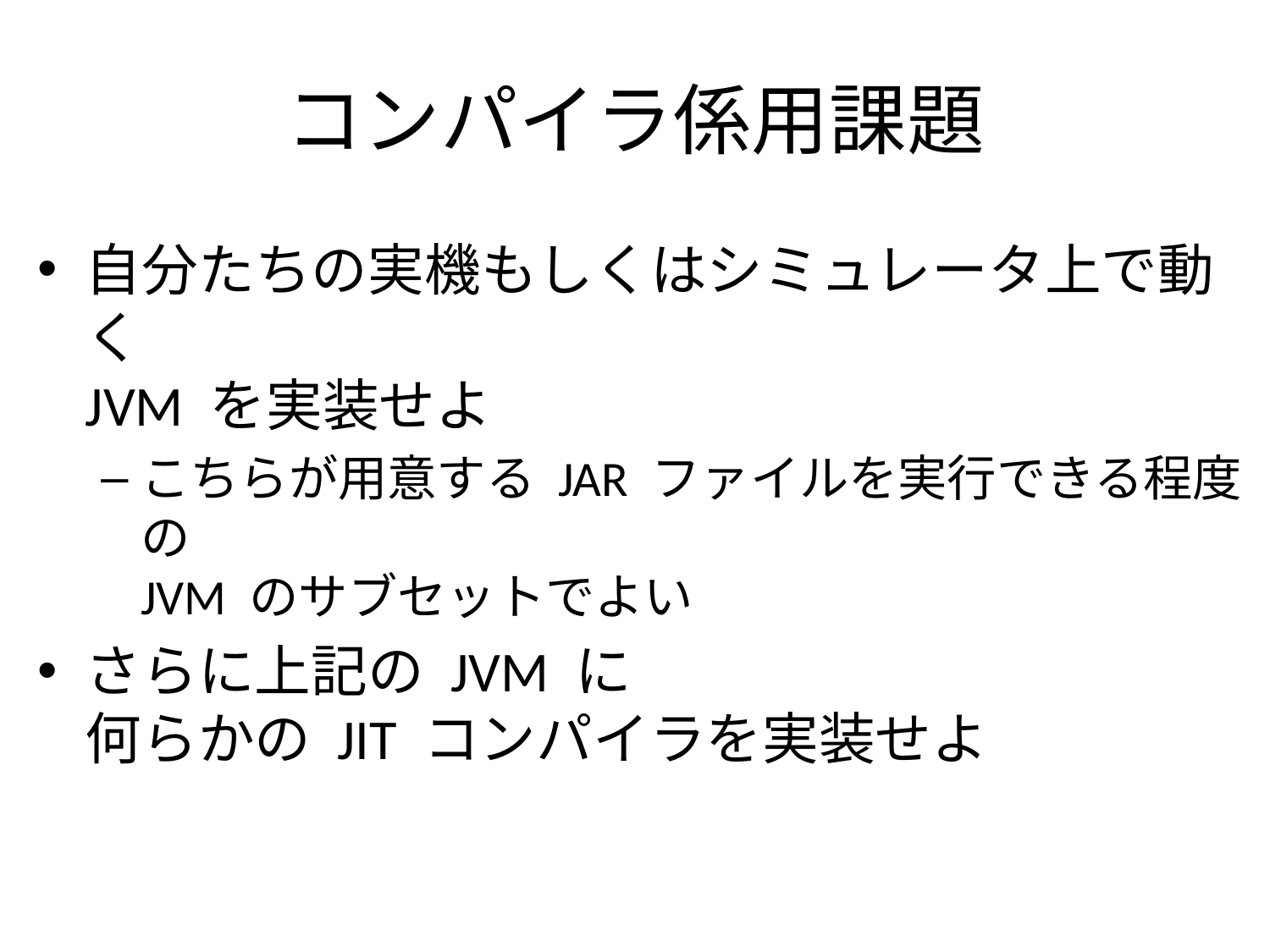

# コンパイラ係用課題
自分たちの実機もしくはシミュレータ上で動く
JVM を実装せよ
こちらが用意する JAR ファイルを実行できる程度の
JVM のサブセットでよい
さらに上記の JVM に
何らかの JIT コンパイラを実装せよ